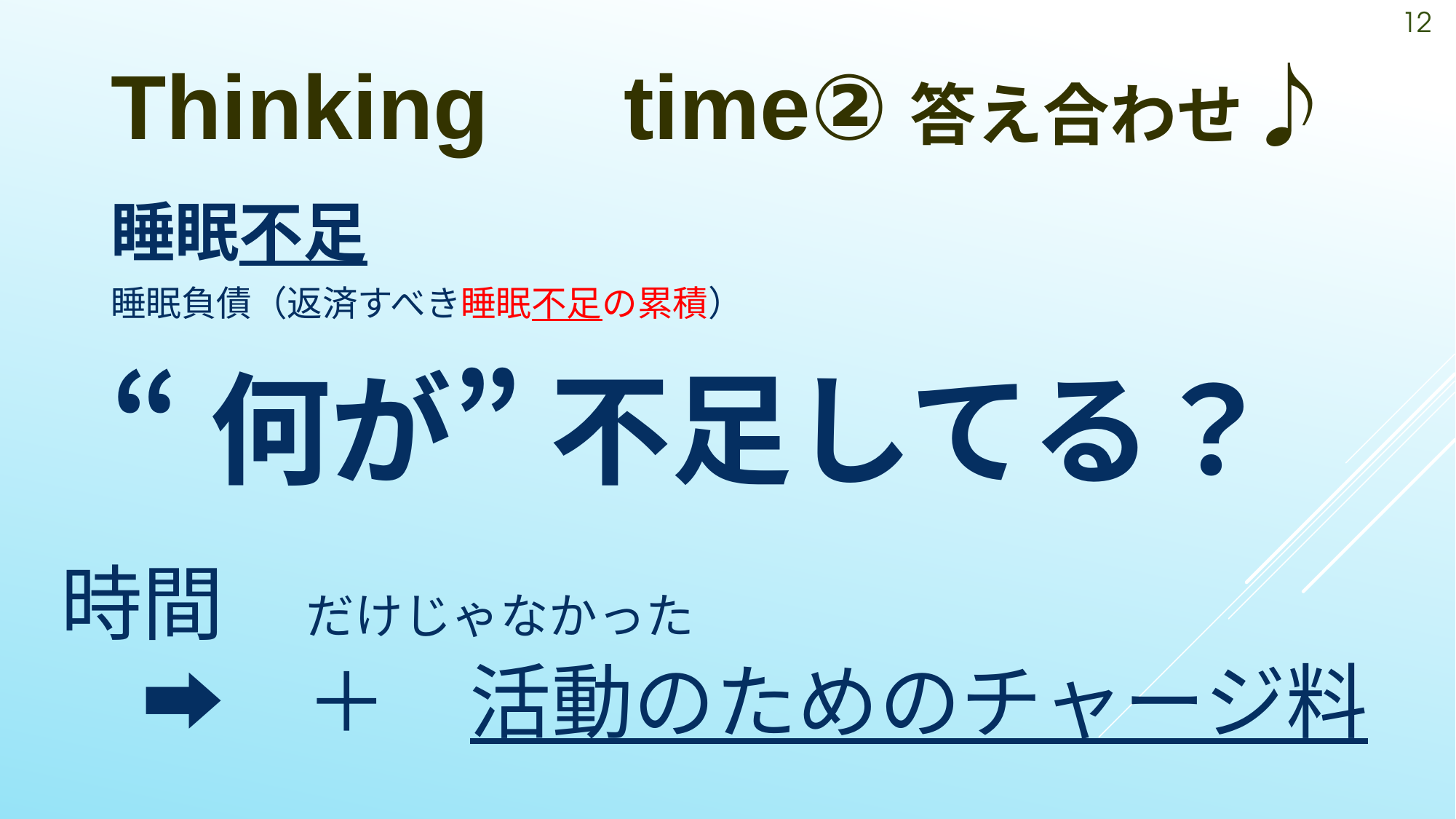

12
Thinking　time②答え合わせ♪
睡眠不足
睡眠負債（返済すべき睡眠不足の累積）
# “何が” 不足してる？
時間　だけじゃなかった
　➡　＋　活動のためのチャージ料